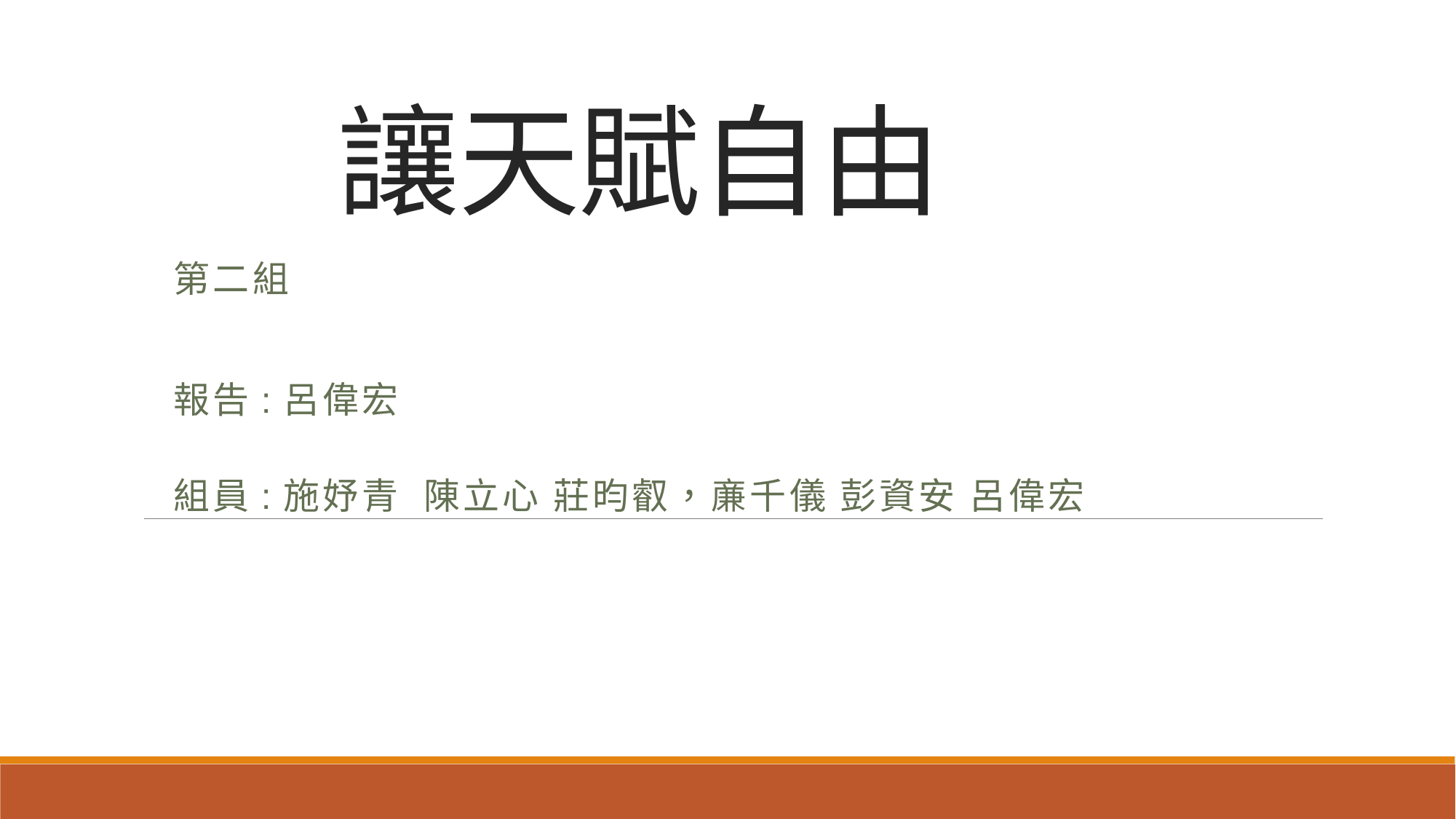

# 讓天賦自由
第二組

報告:呂偉宏
組員:施妤青  陳立心 莊昀叡，亷千儀 彭資安 呂偉宏